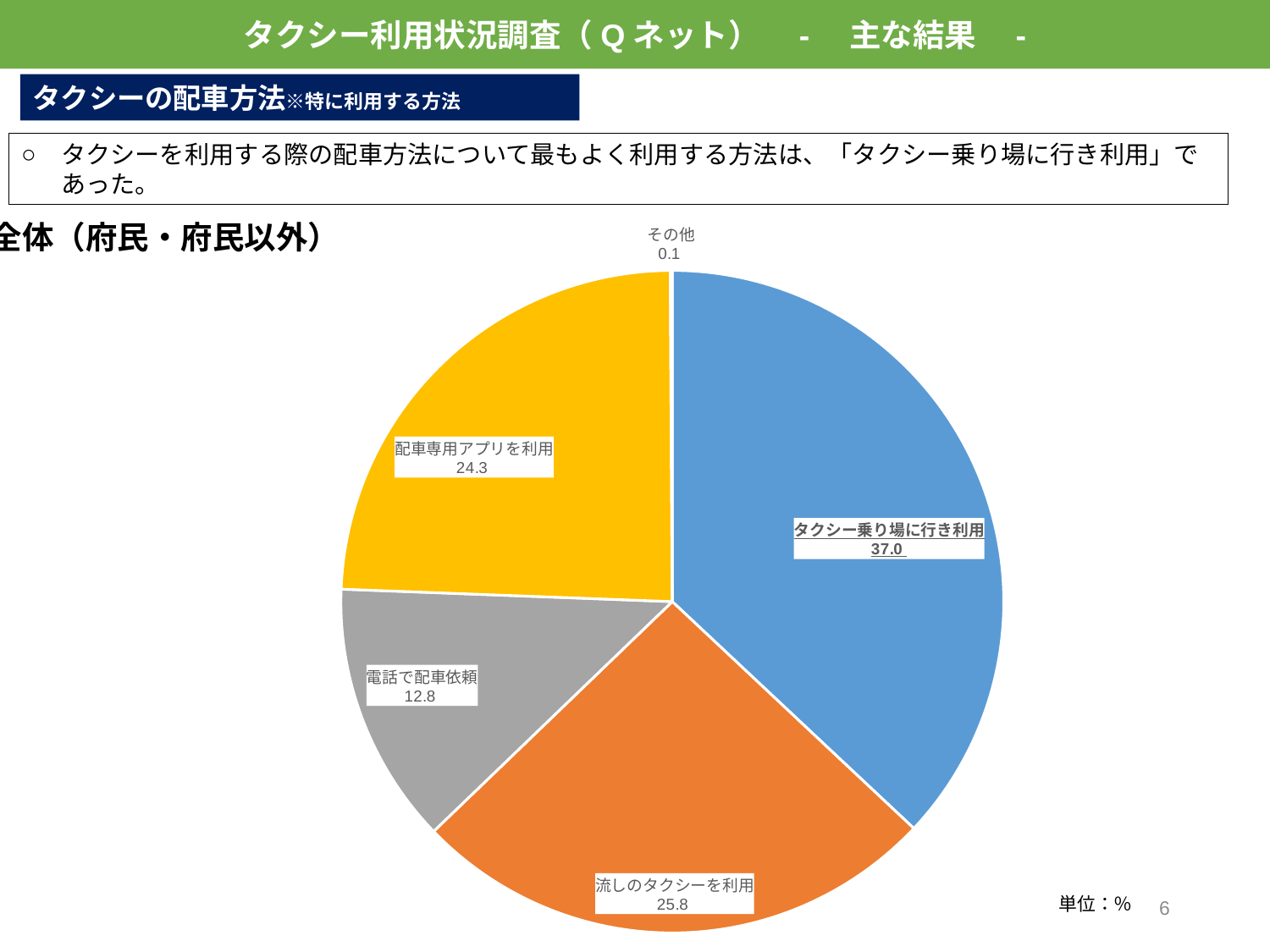

タクシー利用状況調査（Qネット）　-　主な結果　-
タクシーの配車方法※特に利用する方法
タクシーを利用する際の配車方法について最もよく利用する方法は、「タクシー乗り場に行き利用」であった。

### Chart

| Category |  |
|---|---|
| タクシー乗り場に行き利用 | 37.0 |
| 流しのタクシーを利用 | 25.8 |
| 電話で配車依頼 | 12.8 |
| 配車専用アプリを利用 | 24.3 |
| その他 | 0.1 |
全体（府民・府民以外）
6
単位：％